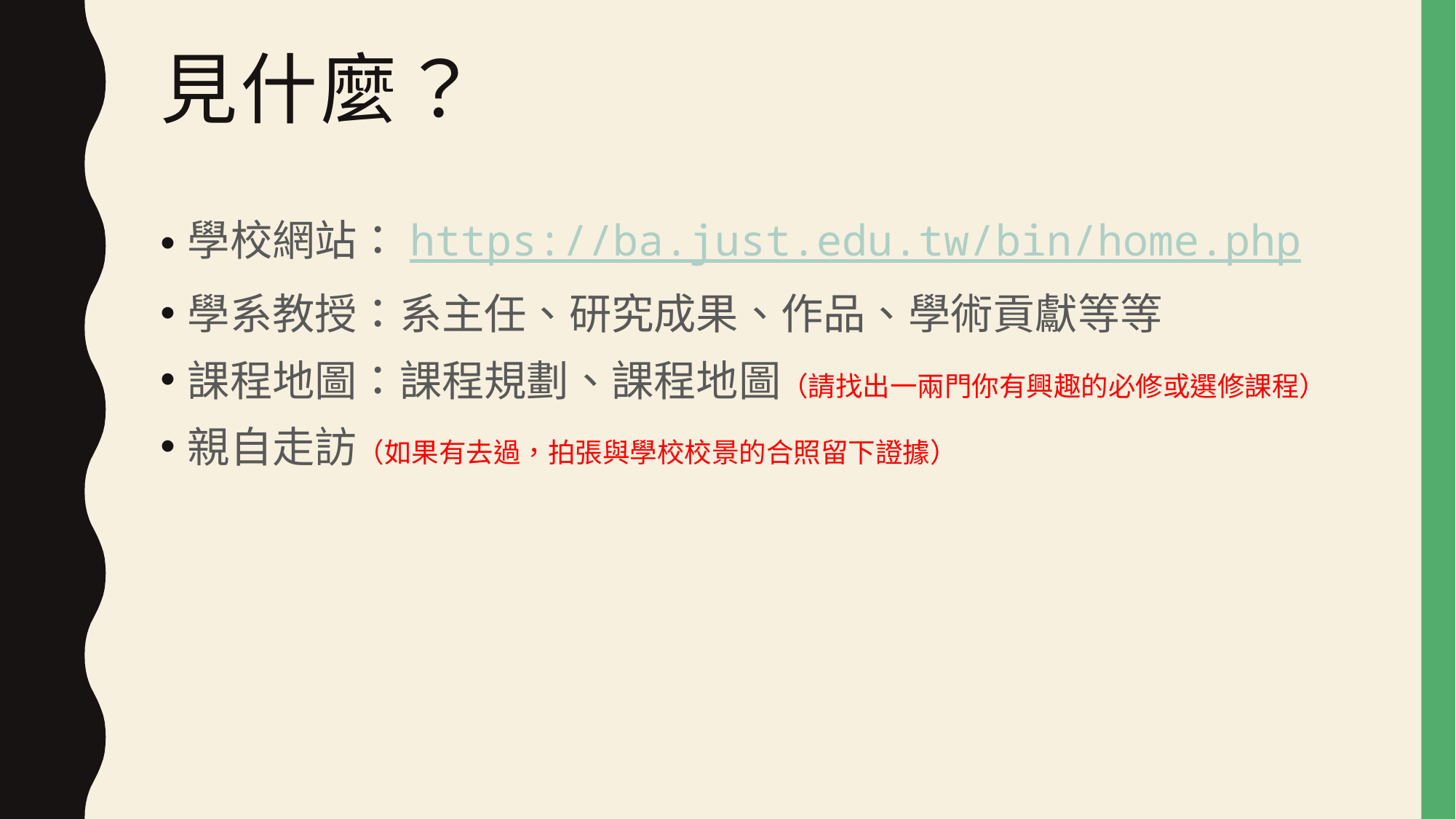

# 見什麼？
學校網站：https://ba.just.edu.tw/bin/home.php
學系教授：系主任、研究成果、作品、學術貢獻等等
課程地圖：課程規劃、課程地圖（請找出一兩門你有興趣的必修或選修課程）
親自走訪（如果有去過，拍張與學校校景的合照留下證據）